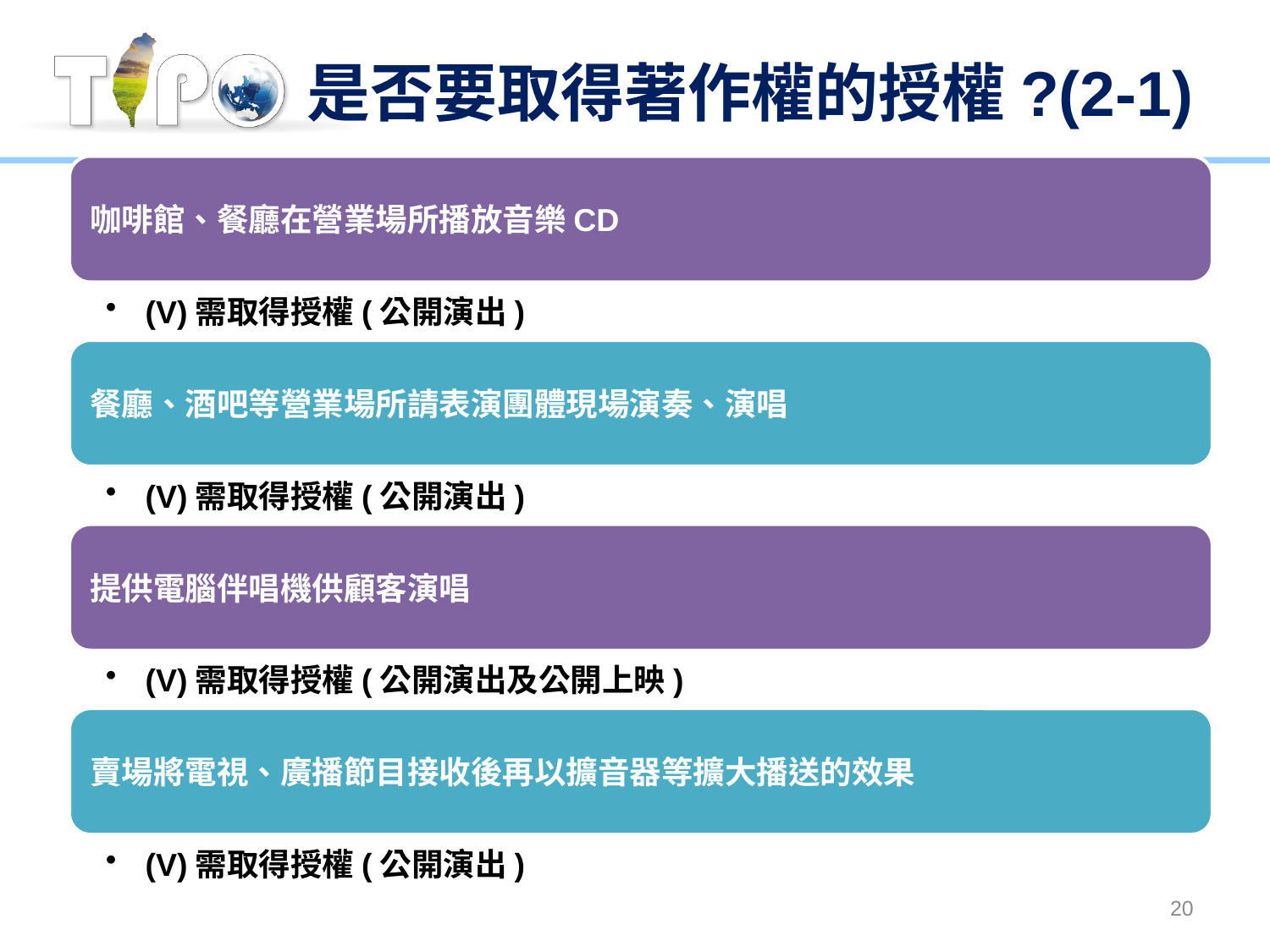

# 是否要取得著作權的授權?(2-1)
咖啡館、餐廳在營業場所播放音樂CD
(V)需取得授權(公開演出)
餐廳、酒吧等營業場所請表演團體現場演奏、演唱
(V)需取得授權(公開演出)
提供電腦伴唱機供顧客演唱
(V)需取得授權(公開演出及公開上映)
賣場將電視、廣播節目接收後再以擴音器等擴大播送的效果
(V)需取得授權(公開演出)
20